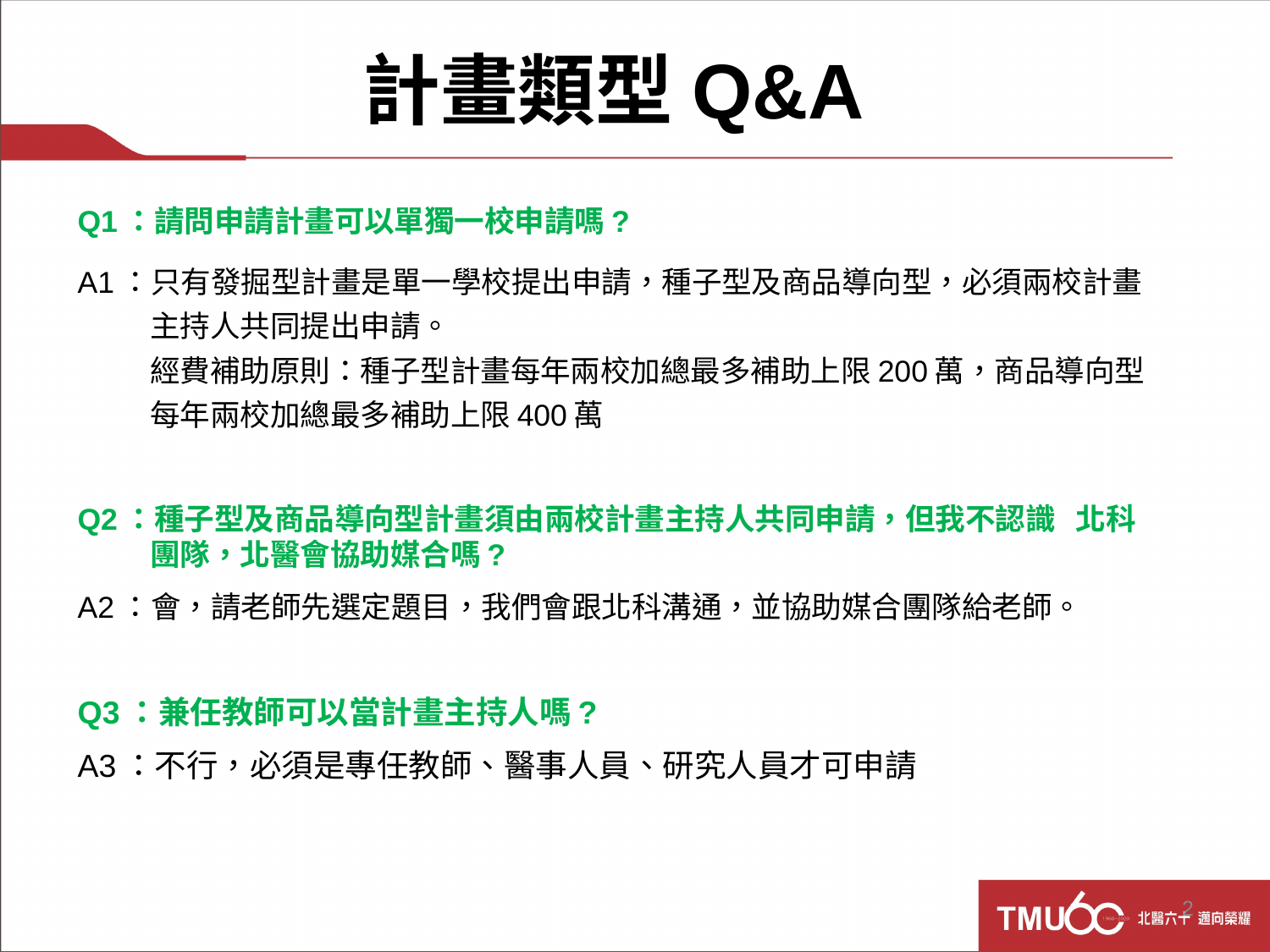

# 計畫類型Q&A
Q1：請問申請計畫可以單獨一校申請嗎?
A1：只有發掘型計畫是單一學校提出申請，種子型及商品導向型，必須兩校計畫主持人共同提出申請。
經費補助原則：種子型計畫每年兩校加總最多補助上限200萬，商品導向型每年兩校加總最多補助上限400萬

Q2：種子型及商品導向型計畫須由兩校計畫主持人共同申請，但我不認識   北科團隊，北醫會協助媒合嗎?
A2：會，請老師先選定題目，我們會跟北科溝通，並協助媒合團隊給老師。

Q3：兼任教師可以當計畫主持人嗎?
A3：不行，必須是專任教師、醫事人員、研究人員才可申請

2